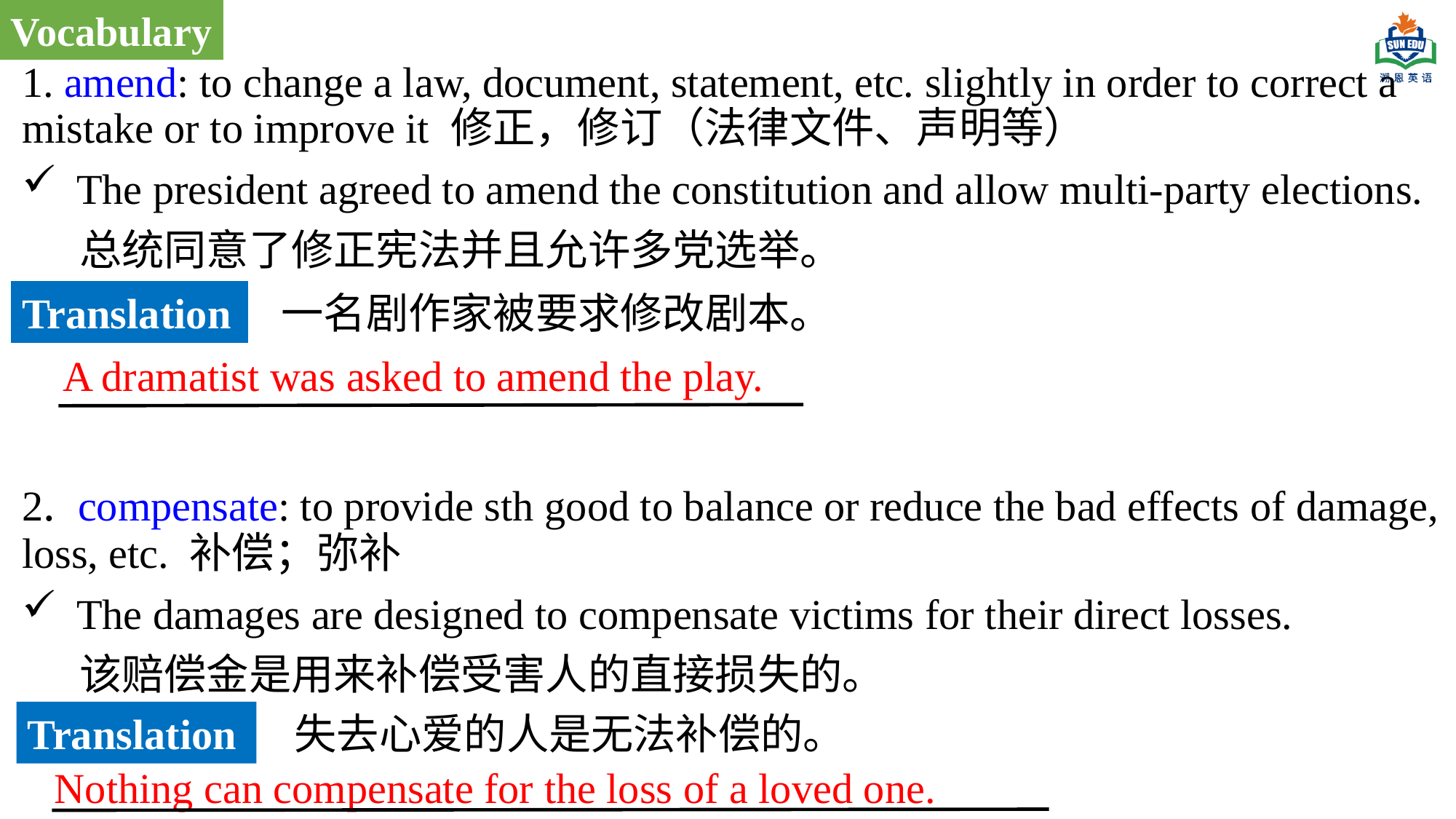

Vocabulary
1. amend: to change a law, document, statement, etc. slightly in order to correct a mistake or to improve it 修正，修订（法律文件、声明等）
The president agreed to amend the constitution and allow multi-party elections.
     总统同意了修正宪法并且允许多党选举。

2.  compensate: to provide sth good to balance or reduce the bad effects of damage, loss, etc. 补偿；弥补
The damages are designed to compensate victims for their direct losses.
     该赔偿金是用来补偿受害人的直接损失的。
Translation
一名剧作家被要求修改剧本。
A dramatist was asked to amend the play.
Translation
失去心爱的人是无法补偿的。
Nothing can compensate for the loss of a loved one.